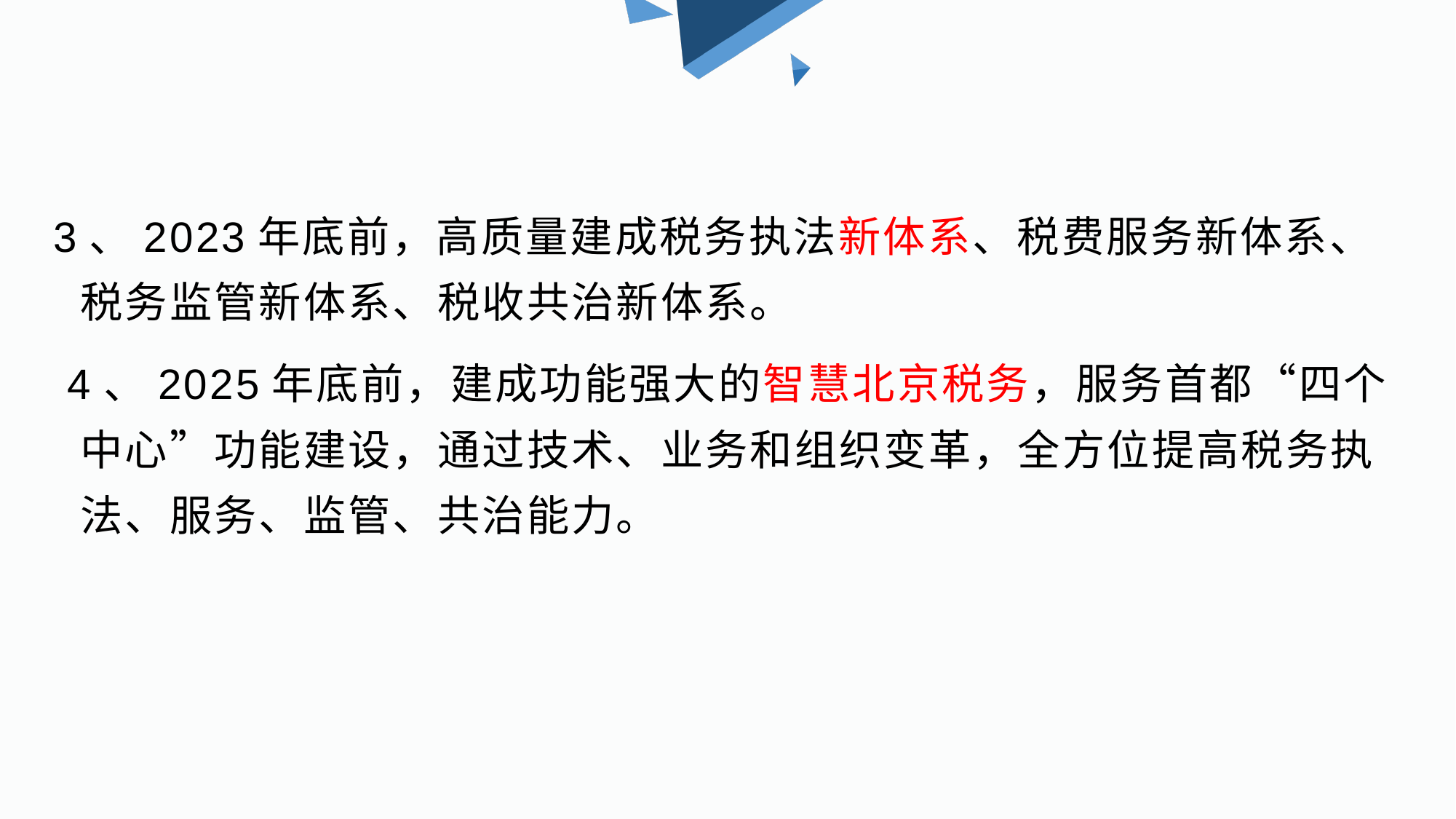

3、2023年底前，高质量建成税务执法新体系、税费服务新体系、税务监管新体系、税收共治新体系。
 4、2025年底前，建成功能强大的智慧北京税务，服务首都“四个中心”功能建设，通过技术、业务和组织变革，全方位提高税务执法、服务、监管、共治能力。
5